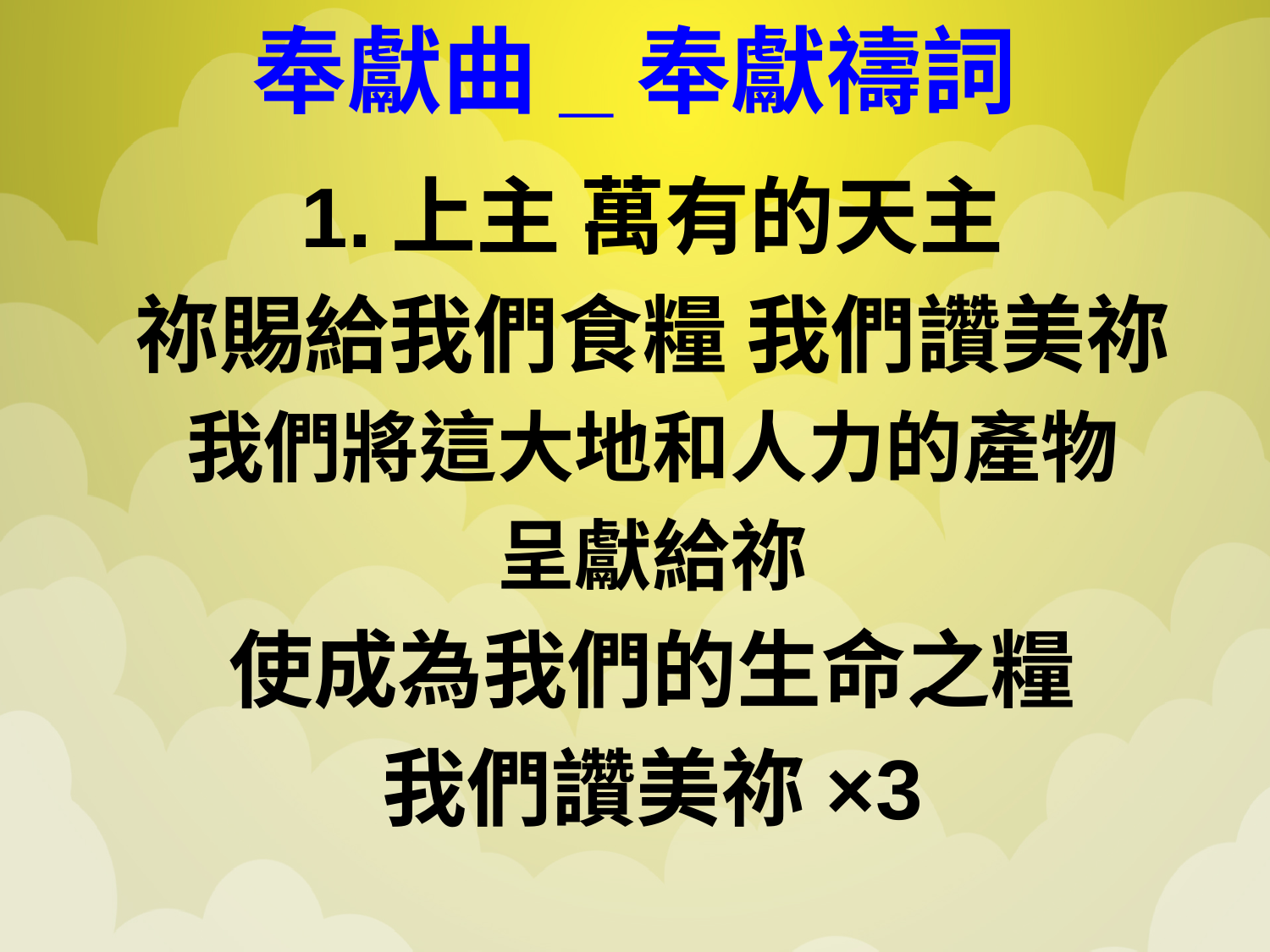

# 奉獻曲_奉獻禱詞
1.上主 萬有的天主
祢賜給我們食糧 我們讚美祢
我們將這大地和人力的產物
呈獻給祢
使成為我們的生命之糧
我們讚美祢×3